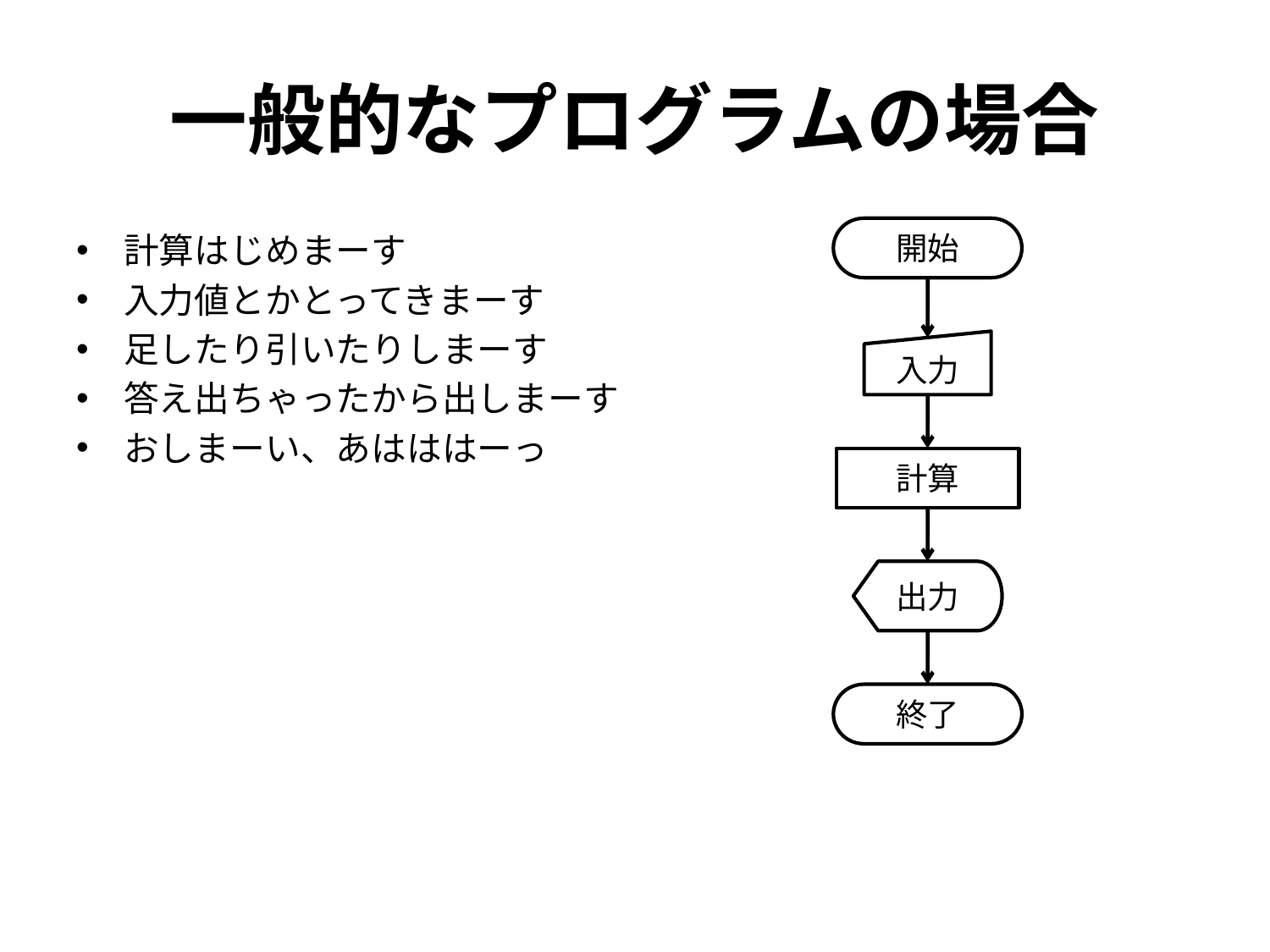

# 一般的なプログラムの場合
開始
計算はじめまーす
入力値とかとってきまーす
足したり引いたりしまーす
答え出ちゃったから出しまーす
おしまーい、あはははーっ
入力
計算
出力
終了